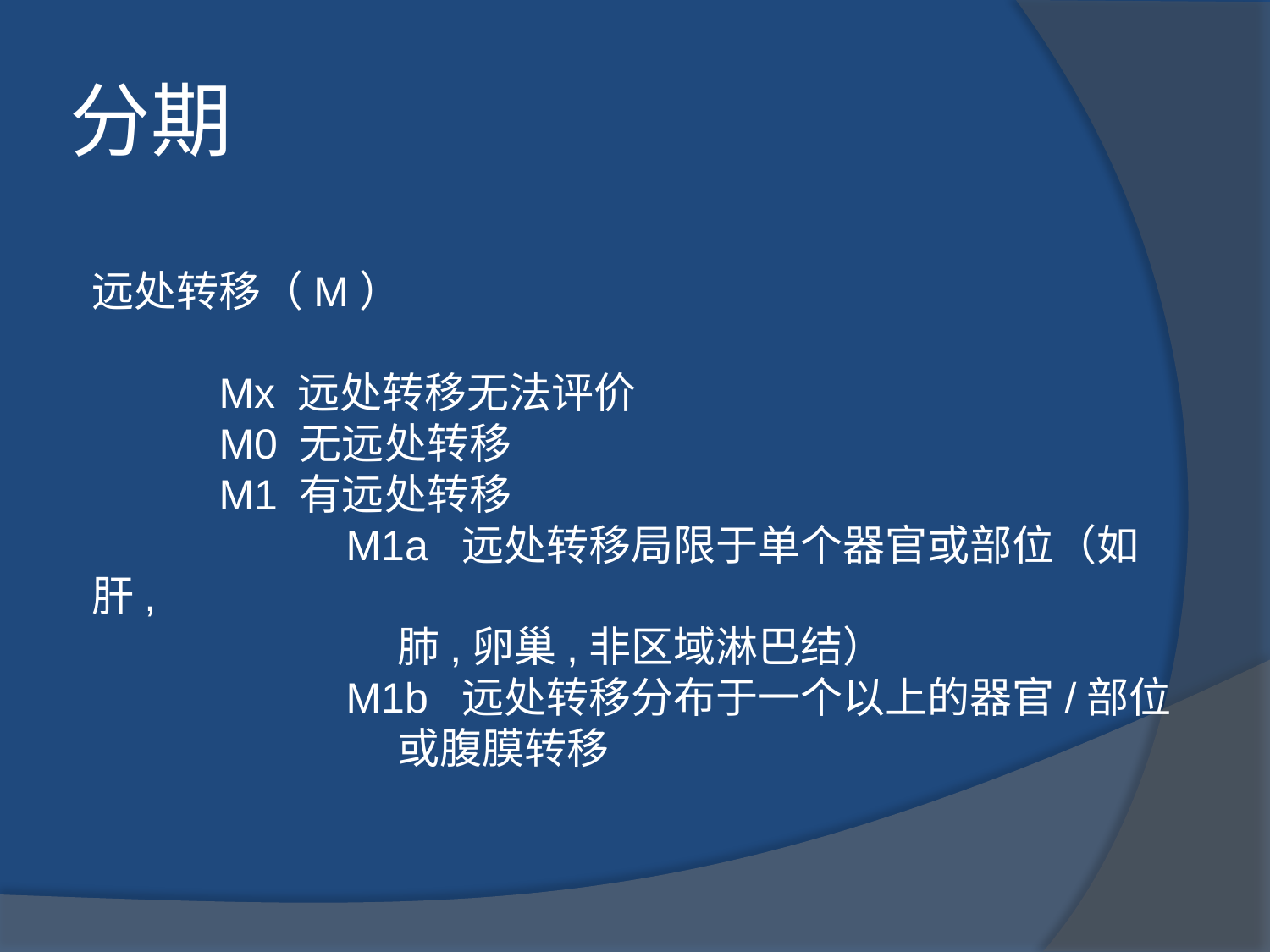

# 分期
远处转移（M）

	Mx 远处转移无法评价
	M0 无远处转移
	M1 有远处转移
		M1a  远处转移局限于单个器官或部位（如肝,
                               肺,卵巢,非区域淋巴结）
		M1b  远处转移分布于一个以上的器官/部位
                               或腹膜转移